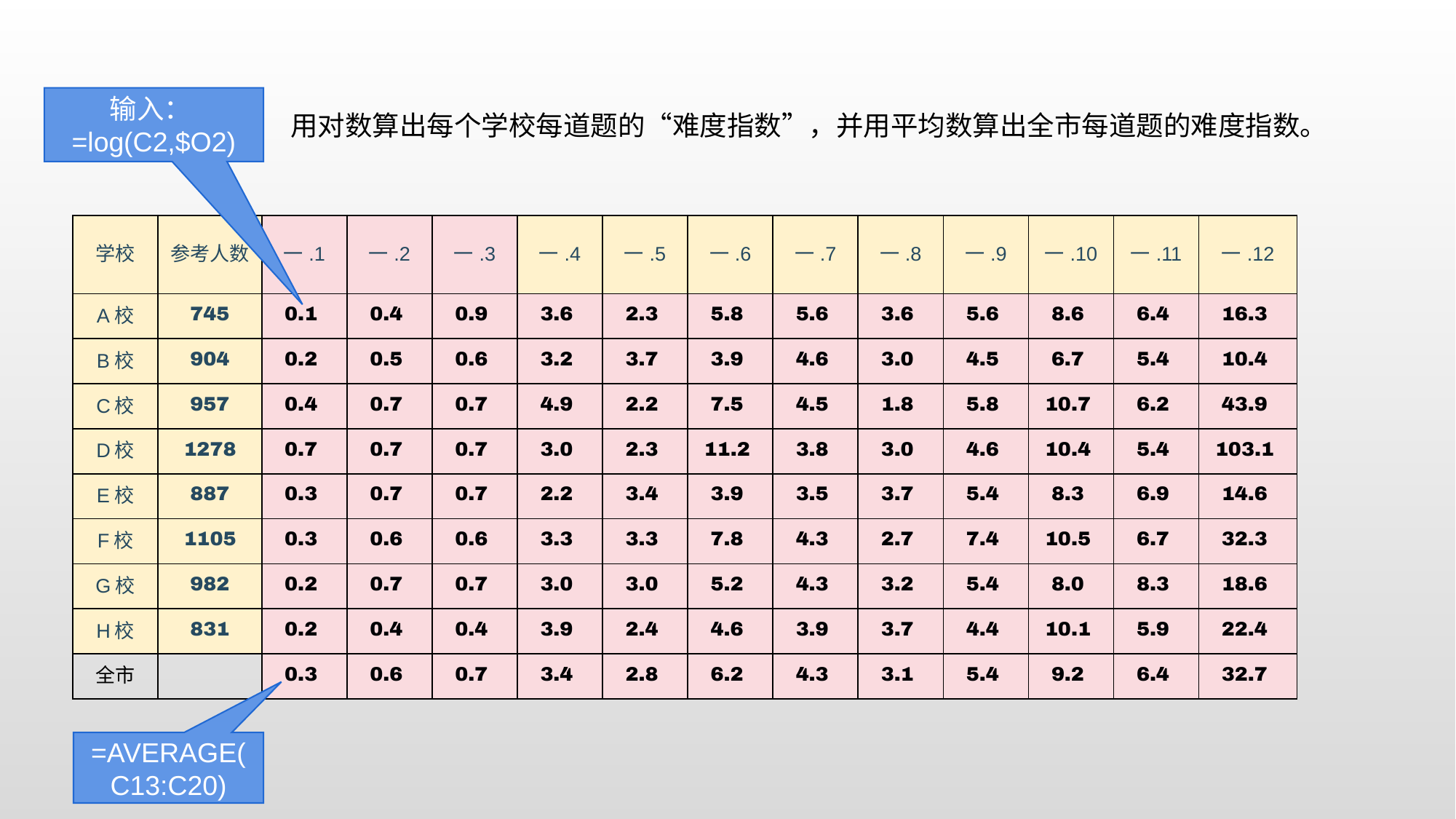

输入：=log(C2,$O2)
用对数算出每个学校每道题的“难度指数”，并用平均数算出全市每道题的难度指数。
| 学校 | 参考人数 | 一.1 | 一.2 | 一.3 | 一.4 | 一.5 | 一.6 | 一.7 | 一.8 | 一.9 | 一.10 | 一.11 | 一.12 |
| --- | --- | --- | --- | --- | --- | --- | --- | --- | --- | --- | --- | --- | --- |
| A校 | 745 | 0.1 | 0.4 | 0.9 | 3.6 | 2.3 | 5.8 | 5.6 | 3.6 | 5.6 | 8.6 | 6.4 | 16.3 |
| B校 | 904 | 0.2 | 0.5 | 0.6 | 3.2 | 3.7 | 3.9 | 4.6 | 3.0 | 4.5 | 6.7 | 5.4 | 10.4 |
| C校 | 957 | 0.4 | 0.7 | 0.7 | 4.9 | 2.2 | 7.5 | 4.5 | 1.8 | 5.8 | 10.7 | 6.2 | 43.9 |
| D校 | 1278 | 0.7 | 0.7 | 0.7 | 3.0 | 2.3 | 11.2 | 3.8 | 3.0 | 4.6 | 10.4 | 5.4 | 103.1 |
| E校 | 887 | 0.3 | 0.7 | 0.7 | 2.2 | 3.4 | 3.9 | 3.5 | 3.7 | 5.4 | 8.3 | 6.9 | 14.6 |
| F校 | 1105 | 0.3 | 0.6 | 0.6 | 3.3 | 3.3 | 7.8 | 4.3 | 2.7 | 7.4 | 10.5 | 6.7 | 32.3 |
| G校 | 982 | 0.2 | 0.7 | 0.7 | 3.0 | 3.0 | 5.2 | 4.3 | 3.2 | 5.4 | 8.0 | 8.3 | 18.6 |
| H校 | 831 | 0.2 | 0.4 | 0.4 | 3.9 | 2.4 | 4.6 | 3.9 | 3.7 | 4.4 | 10.1 | 5.9 | 22.4 |
| 全市 |  | 0.3 | 0.6 | 0.7 | 3.4 | 2.8 | 6.2 | 4.3 | 3.1 | 5.4 | 9.2 | 6.4 | 32.7 |
=AVERAGE(C13:C20)